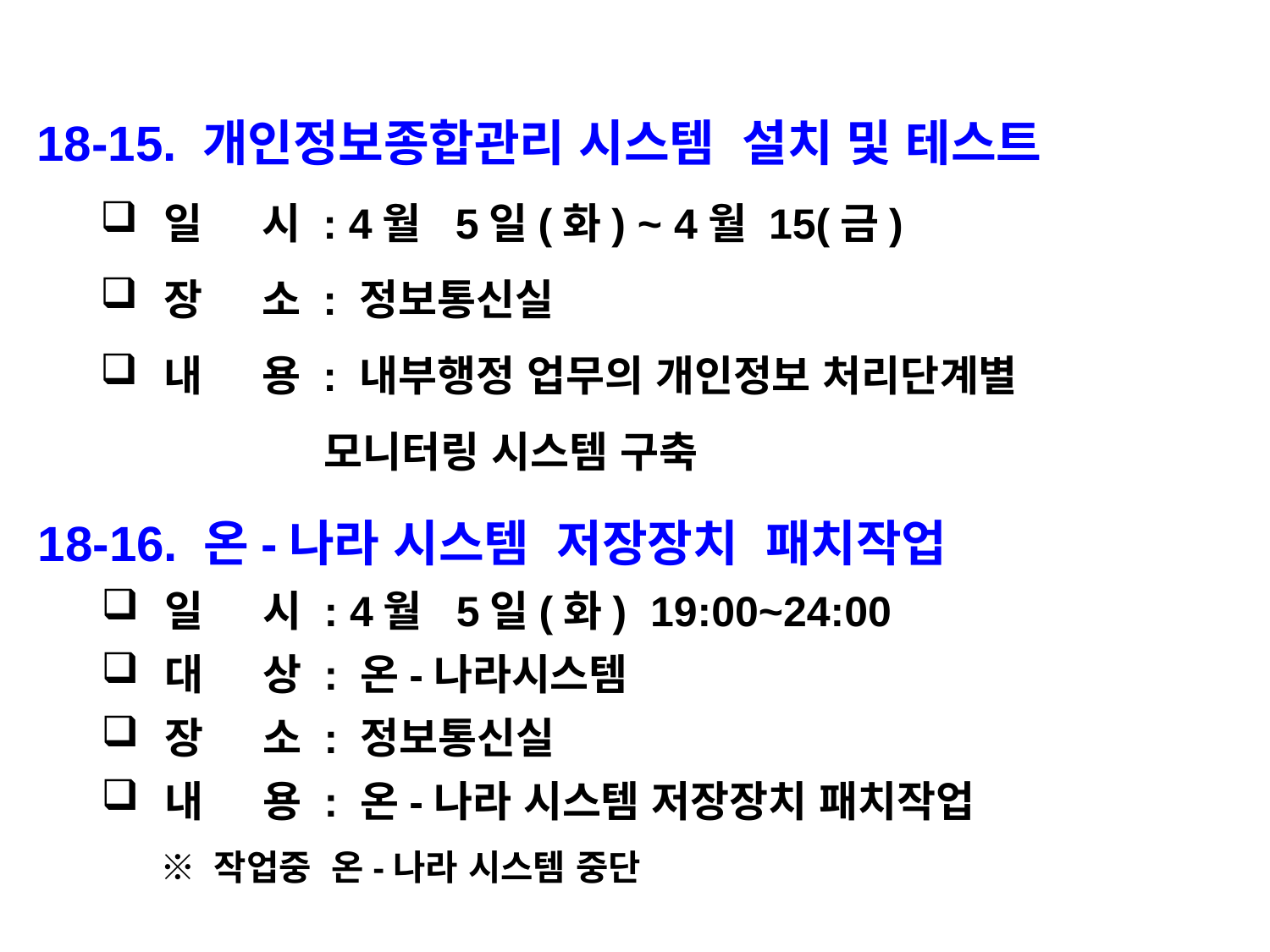

18-15. 개인정보종합관리 시스템  설치 및 테스트
일     시 : 4월  5일(화) ~ 4월 15(금)
장     소 : 정보통신실
내     용 : 내부행정 업무의 개인정보 처리단계별
                  모니터링 시스템 구축

18-16. 온-나라 시스템  저장장치  패치작업
일     시 : 4월  5일(화)  19:00~24:00
대     상 : 온-나라시스템
장     소 : 정보통신실
내     용 : 온-나라 시스템 저장장치 패치작업
     ※ 작업중  온-나라 시스템 중단